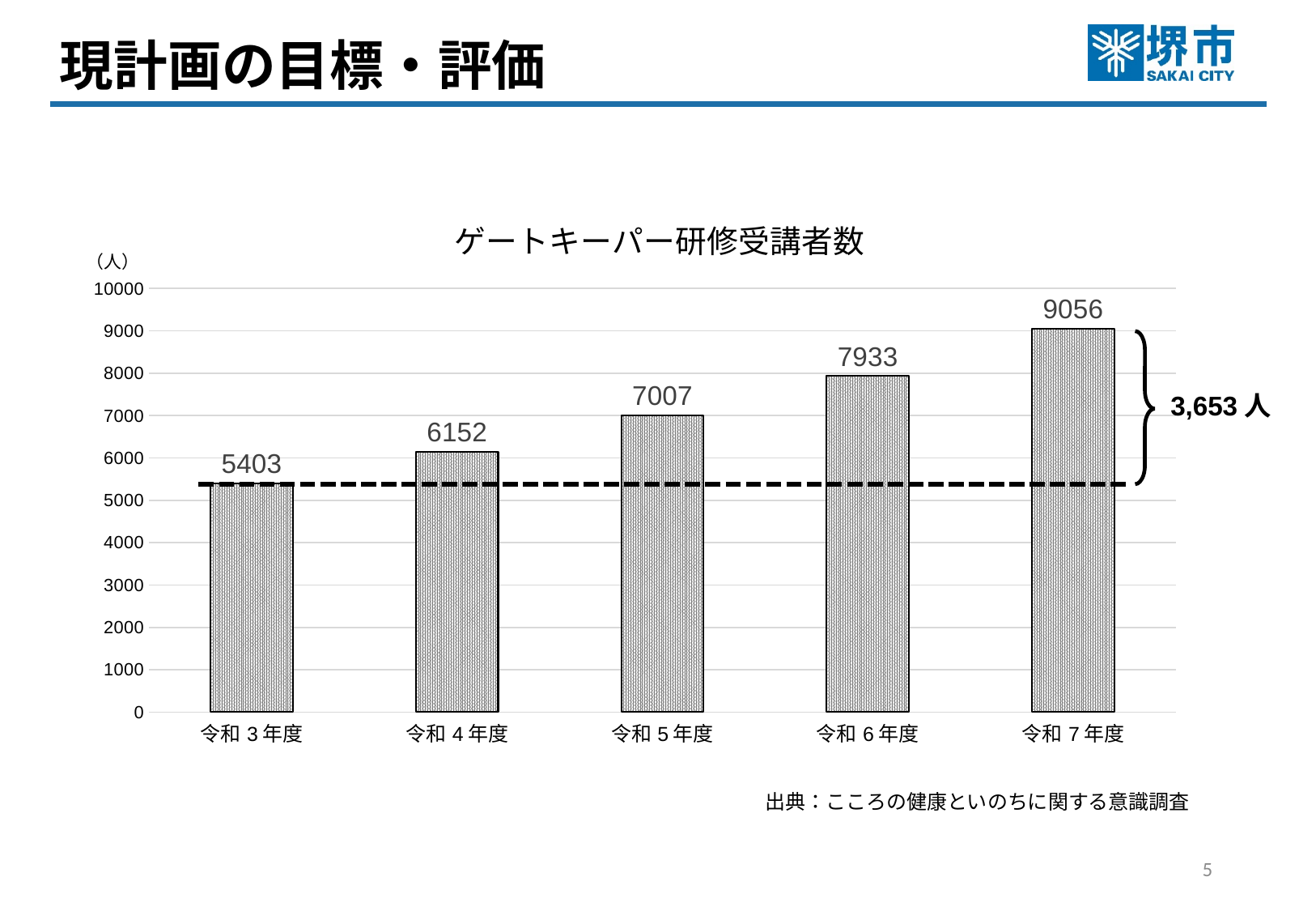

現計画の目標・評価

### Chart: ゲートキーパー研修受講者数

| Category | 受講者数 |
|---|---|
| 令和3年度 | 5403.0 |
| 令和4年度 | 6152.0 |
| 令和5年度 | 7007.0 |
| 令和6年度 | 7933.0 |
| 令和7年度 | 9056.0 |
（人）

3,653人
出典：こころの健康といのちに関する意識調査
5